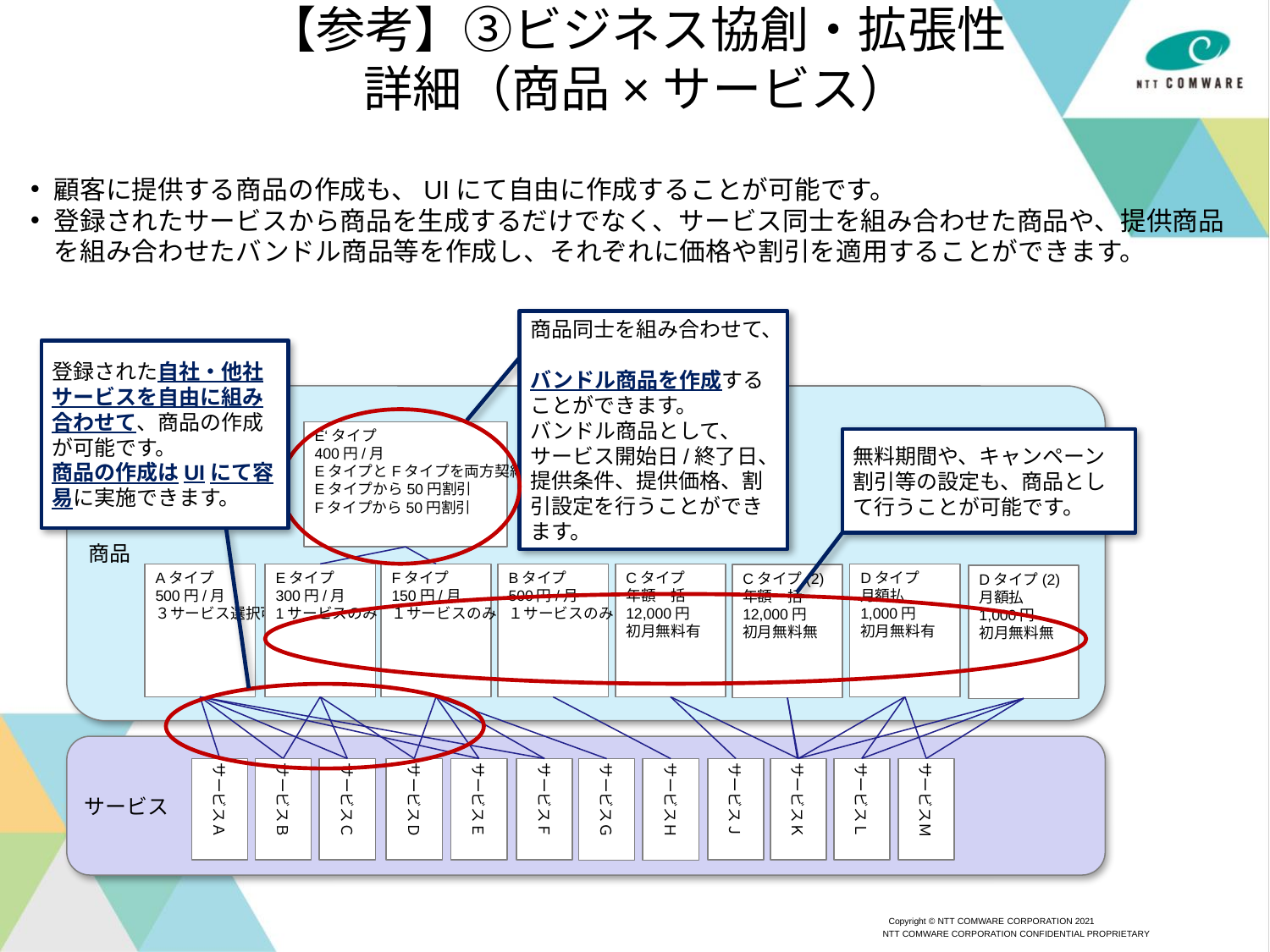

# 【参考】③ビジネス協創・拡張性 詳細（商品×サービス）
顧客に提供する商品の作成も、UIにて自由に作成することが可能です。
登録されたサービスから商品を生成するだけでなく、サービス同士を組み合わせた商品や、提供商品を組み合わせたバンドル商品等を作成し、それぞれに価格や割引を適用することができます。
商品同士を組み合わせて、
バンドル商品を作成することができます。
バンドル商品として、サービス開始日/終了日、提供条件、提供価格、割引設定を行うことができます。
登録された自社・他社サービスを自由に組み合わせて、商品の作成が可能です。
商品の作成はUIにて容易に実施できます。
商品

E‘タイプ
400円/月
EタイプとFタイプを両方契約
Eタイプから50円割引
Fタイプから50円割引

無料期間や、キャンペーン割引等の設定も、商品として行うことが可能です。
Aタイプ
500円/月
３サービス選択可
Eタイプ
300円/月
1サービスのみ
Fタイプ
150円/月
１サービスのみ
Bタイプ
500円/月
１サービスのみ
Cタイプ
年額一括
12,000円
初月無料有
Dタイプ
月額払
1,000円
初月無料有
Cタイプ(2)
年額一括
12,000円
初月無料無
Dタイプ(2)
月額払
1,000円
初月無料無

サービス
サービスＪ
サービスＫ
サービスＬ
サービスＭ
サービスＡ
サービスＢ
サービスＣ
サービスＤ
サービスＥ
サービスＦ
サービスＧ
サービスＨ